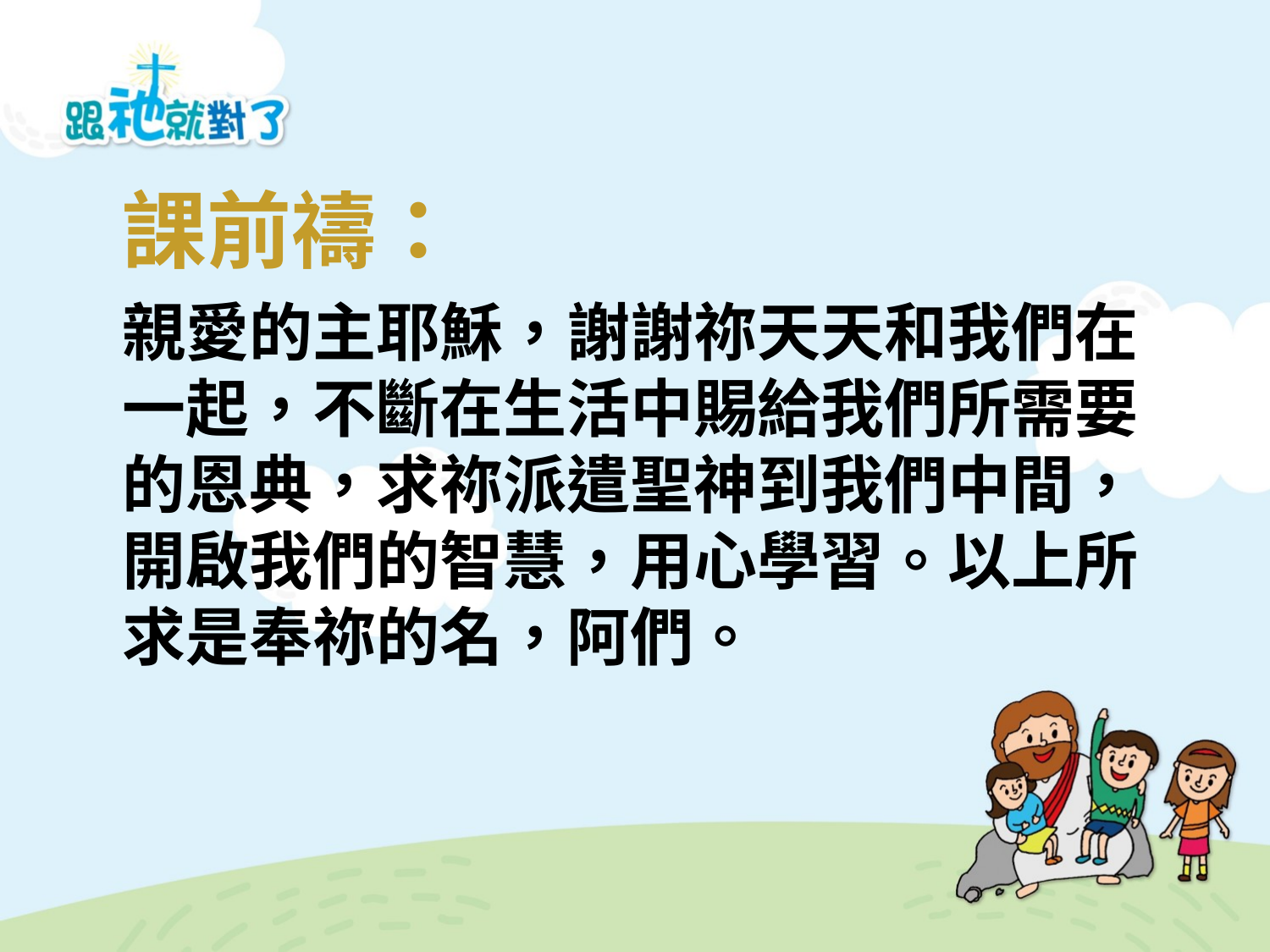

課前禱：
親愛的主耶穌，謝謝祢天天和我們在一起，不斷在生活中賜給我們所需要的恩典，求祢派遣聖神到我們中間，開啟我們的智慧，用心學習。以上所求是奉祢的名，阿們。